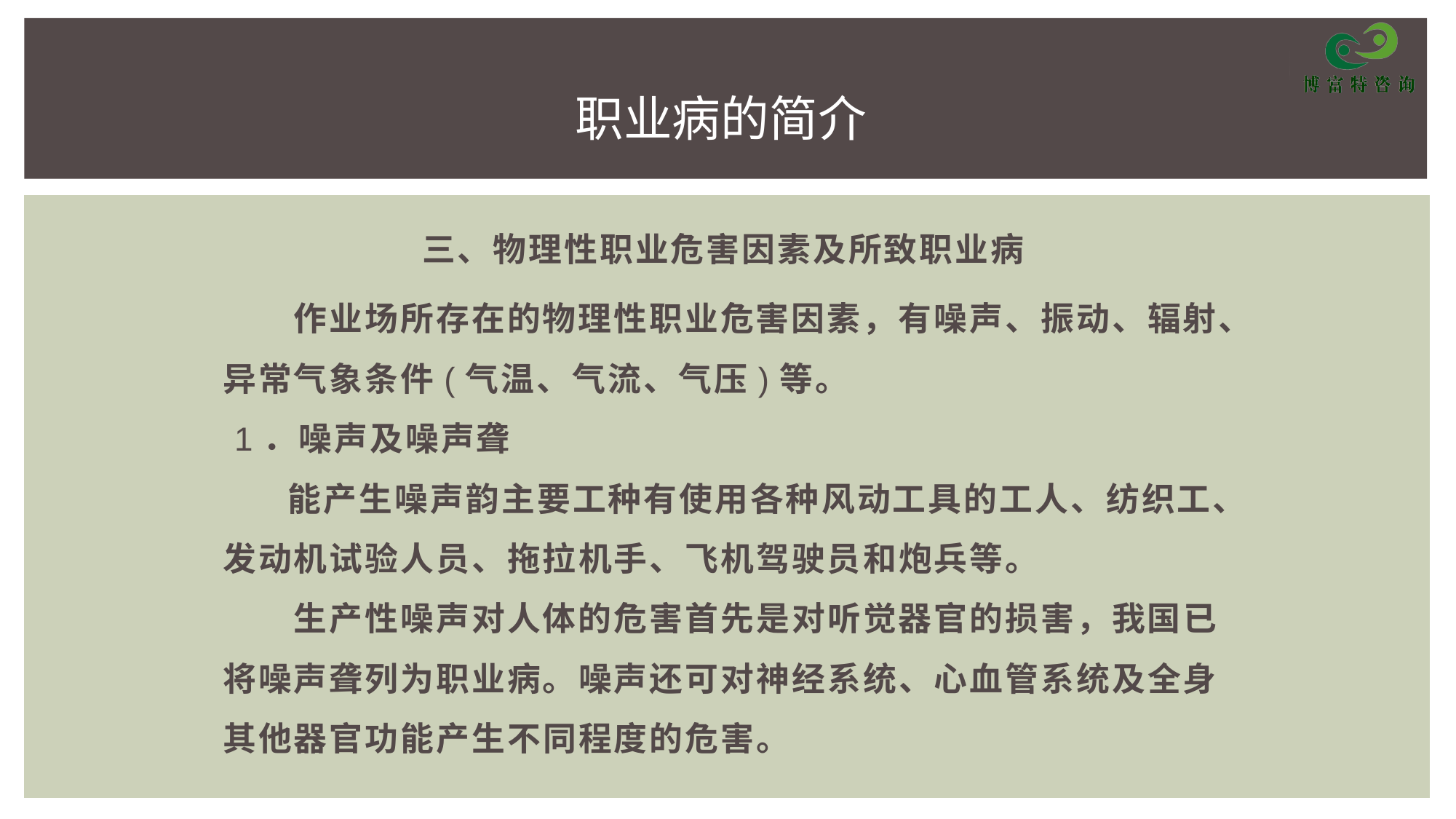

职业病的简介
三、物理性职业危害因素及所致职业病
　　作业场所存在的物理性职业危害因素，有噪声、振动、辐射、异常气象条件(气温、气流、气压)等。
 1．噪声及噪声聋
　   能产生噪声韵主要工种有使用各种风动工具的工人、纺织工、发动机试验人员、拖拉机手、飞机驾驶员和炮兵等。
　　生产性噪声对人体的危害首先是对听觉器官的损害，我国已将噪声聋列为职业病。噪声还可对神经系统、心血管系统及全身其他器官功能产生不同程度的危害。